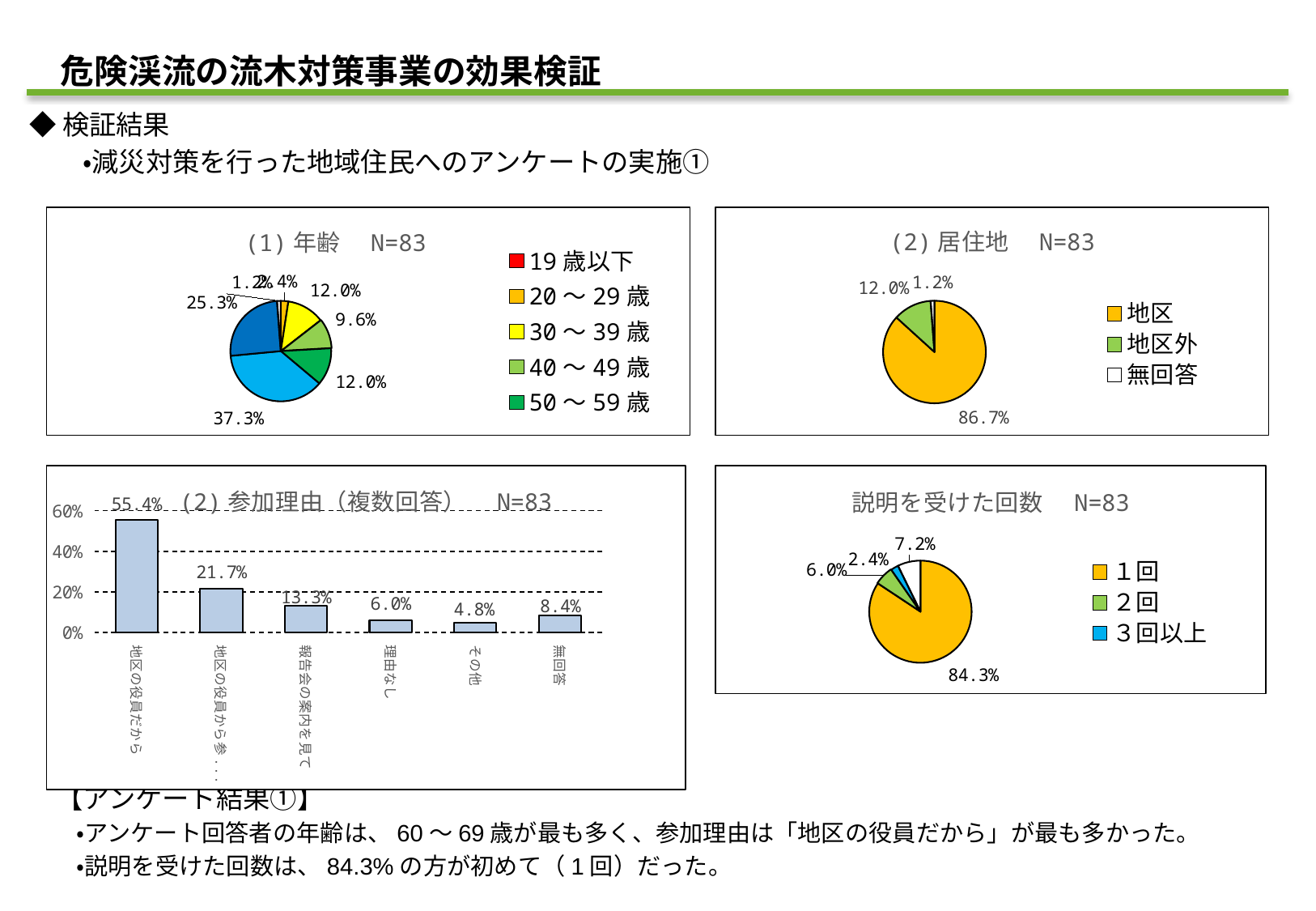

危険渓流の流木対策事業の効果検証
◆検証結果
　　・減災対策を行った地域住民へのアンケートの実施①

　【アンケート結果①】
　　・アンケート回答者の年齢は、60～69歳が最も多く、参加理由は「地区の役員だから」が最も多かった。
　　・説明を受けた回数は、84.3%の方が初めて（1回）だった。

### Chart: (1)年齢　N=83

| Category |  |
|---|---|
| 19歳以下 | 0.0 |
| 20～29歳 | 2.4096385542168677 |
| 30～39歳 | 12.048192771084338 |
| 40～49歳 | 9.63855421686747 |
| 50～59歳 | 12.048192771084338 |
| 60～69歳 | 37.34939759036144 |
| 70歳以上 | 25.301204819277107 |
| 無回答 | 1.2048192771084338 |

### Chart: (2)居住地　N=83

| Category |  |
|---|---|
| 地区 | 86.74698795180723 |
| 地区外 | 12.048192771084338 |
| 無回答 | 1.2048192771084338 |

### Chart: (2)参加理由（複数回答）　N=83

| Category |  |
|---|---|
| 地区の役員だから | 55.42168674698795 |
| 地区の役員から参加依頼があったから | 21.686746987951807 |
| 報告会の案内を見て | 13.253012048192772 |
| 理由なし | 6.024096385542169 |
| その他 | 4.819277108433735 |
| 無回答 | 8.433734939759036 |

### Chart: 説明を受けた回数　N=83

| Category |  |
|---|---|
| １回 | 84.33734939759037 |
| ２回 | 6.024096385542169 |
| ３回以上 | 2.4096385542168677 |
| 無回答 | 7.228915662650602 |